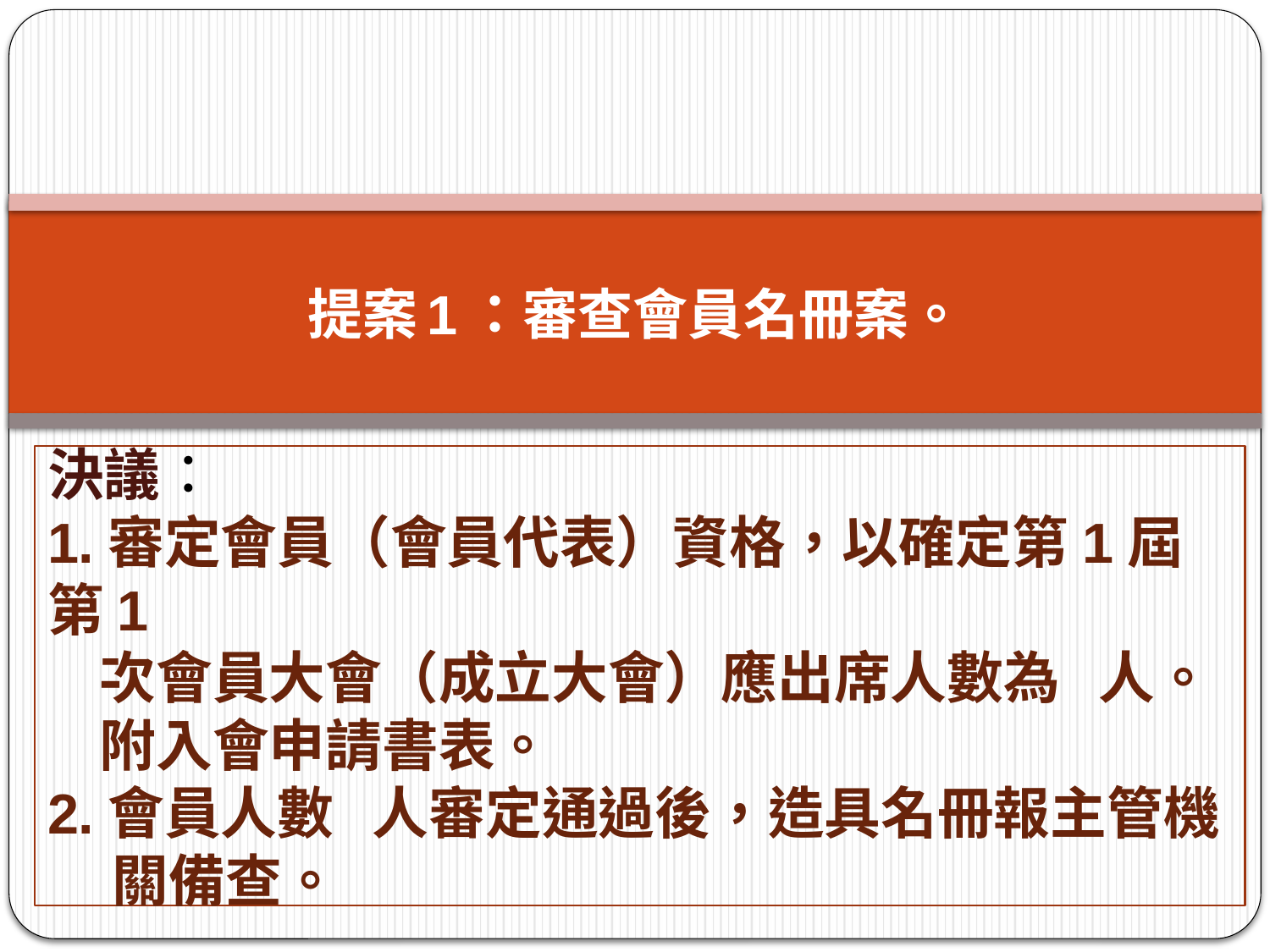

# 提案1：審查會員名冊案。

決議：
1.審定會員（會員代表）資格，以確定第1屆第1
   次會員大會（成立大會）應出席人數為   人。
   附入會申請書表。
2.會員人數   人審定通過後，造具名冊報主管機
    關備查。